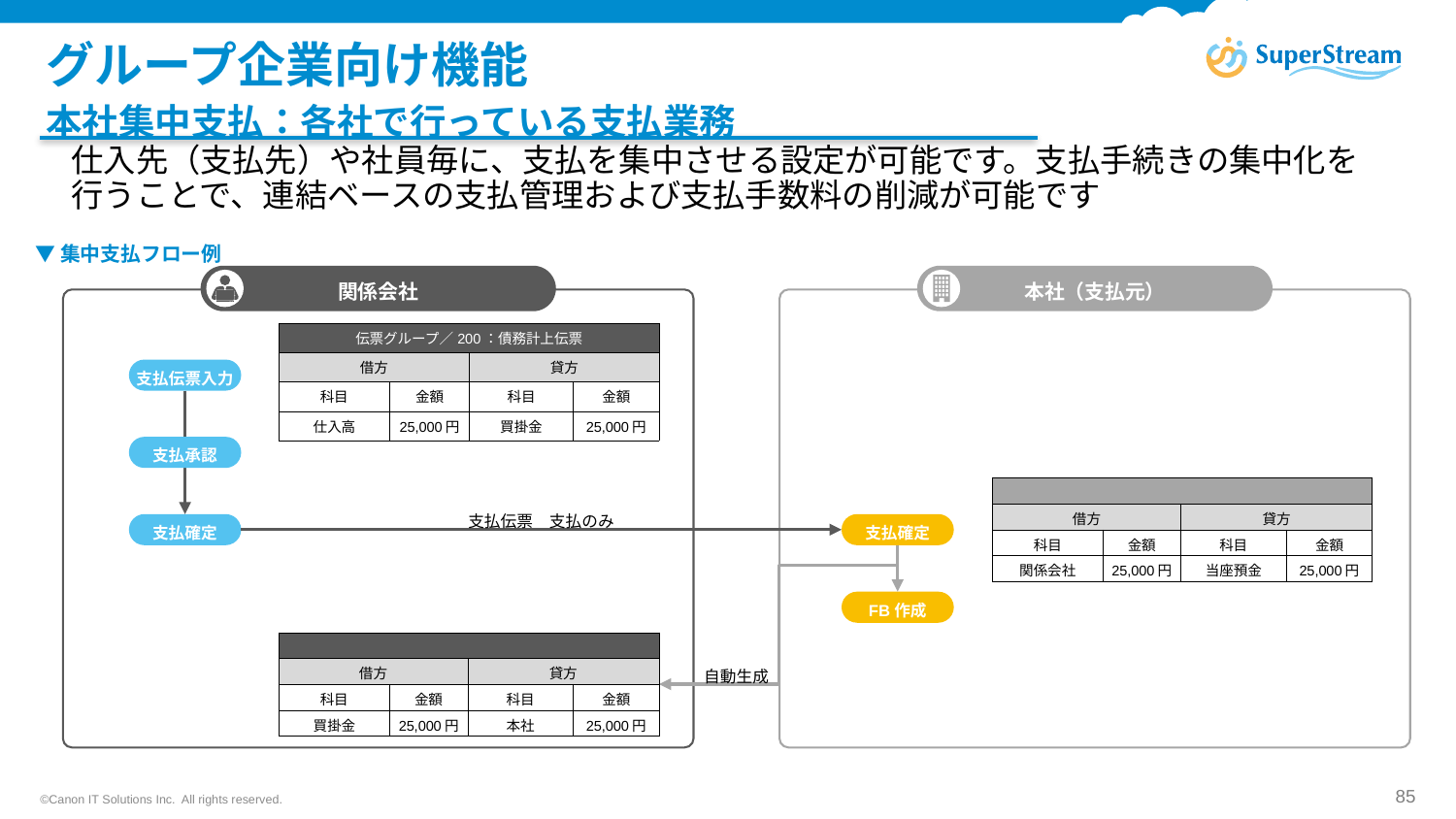

# グループ企業向け機能
本社集中支払：各社で行っている支払業務
仕入先（支払先）や社員毎に、支払を集中させる設定が可能です。支払手続きの集中化を
行うことで、連結ベースの支払管理および支払手数料の削減が可能です

▼集中支払フロー例
関係会社

本社（支払元）

| 伝票グループ／200：債務計上伝票 |  |  |  |
| --- | --- | --- | --- |
| 借方 |  | 貸方 |  |
| 科目 | 金額 | 科目 | 金額 |
| 仕入高 | 25,000円 | 買掛金 | 25,000円 |
支払伝票入力
支払承認
|  |  |  |  |
| --- | --- | --- | --- |
| 借方 |  | 貸方 |  |
| 科目 | 金額 | 科目 | 金額 |
| 関係会社 | 25,000円 | 当座預金 | 25,000円 |
支払伝票　支払のみ
支払確定
支払確定
FB作成
|  |  |  |  |
| --- | --- | --- | --- |
| 借方 |  | 貸方 |  |
| 科目 | 金額 | 科目 | 金額 |
| 買掛金 | 25,000円 | 本社 | 25,000円 |
自動生成
©Canon IT Solutions Inc.  All rights reserved.
85